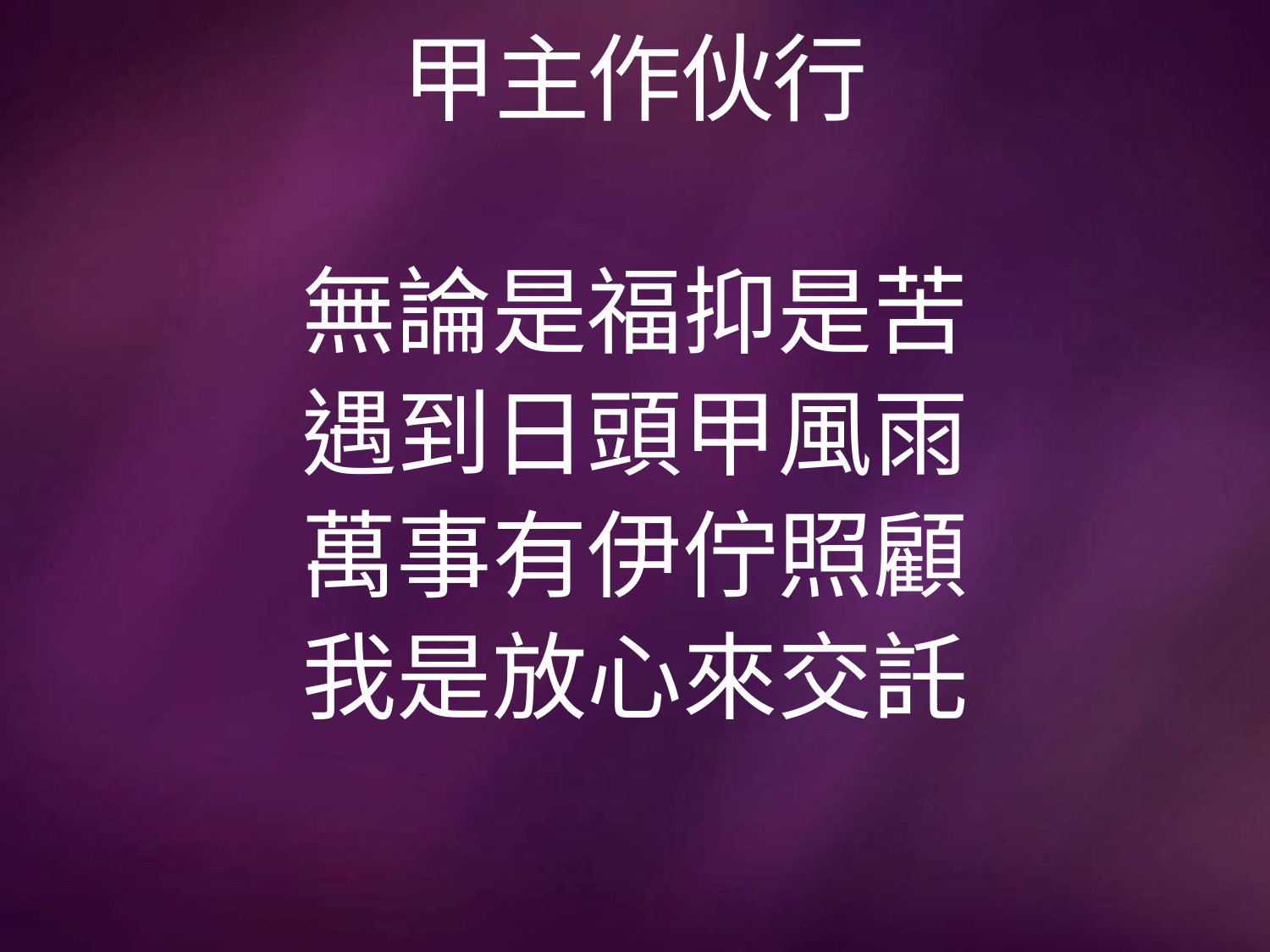

# 甲主作伙行
無論是福抑是苦
遇到日頭甲風雨
萬事有伊佇照顧
我是放心來交託